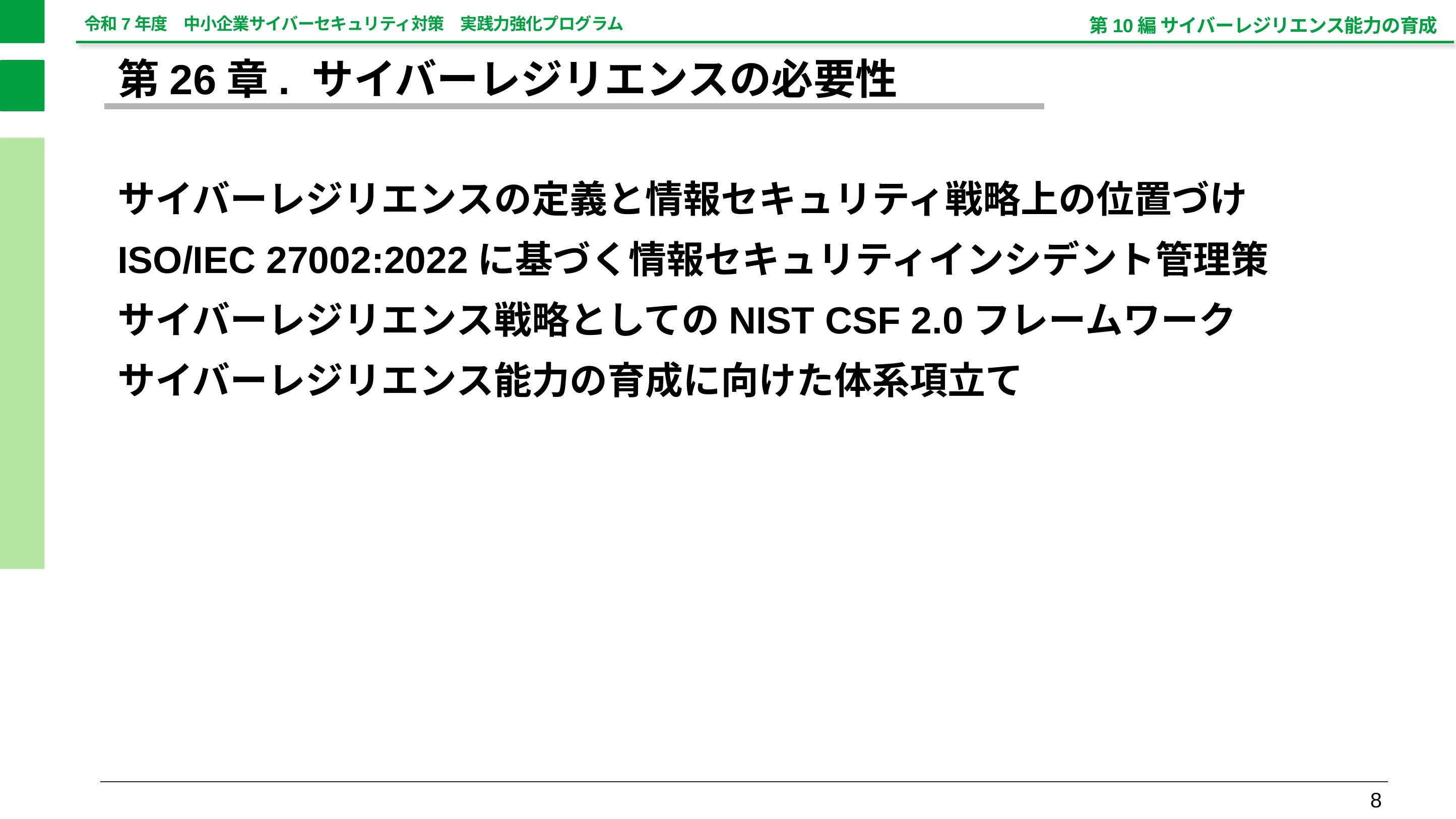

第10編 サイバーレジリエンス能力の育成
第26章. サイバーレジリエンスの必要性
サイバーレジリエンスの定義と情報セキュリティ戦略上の位置づけ
ISO/IEC 27002:2022に基づく情報セキュリティインシデント管理策
サイバーレジリエンス戦略としてのNIST CSF 2.0フレームワーク
サイバーレジリエンス能力の育成に向けた体系項立て